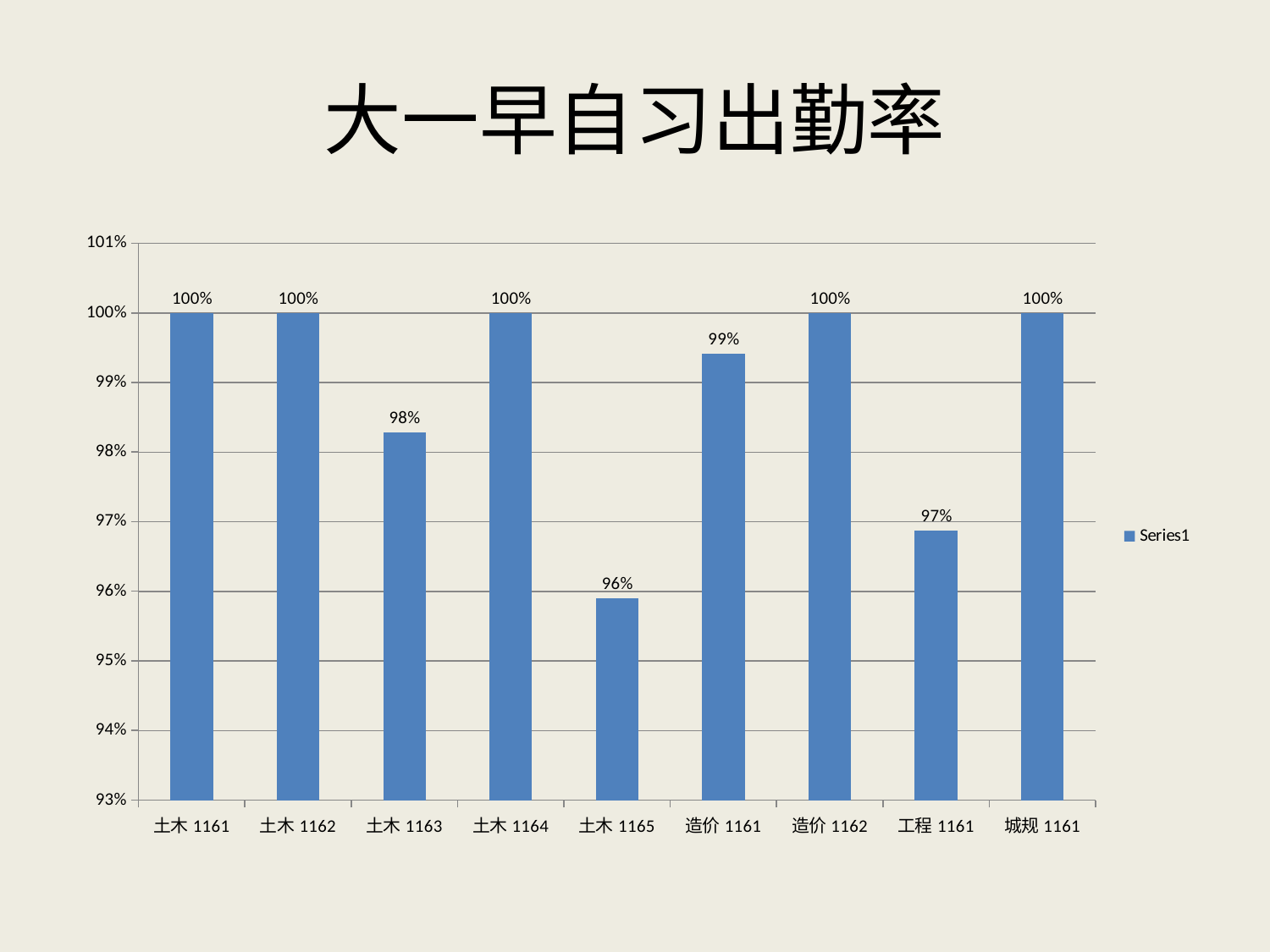

# 大一早自习出勤率

### Chart

| Category |  |
|---|---|
| 土木1161 | 1.0 |
| 土木1162 | 1.0 |
| 土木1163 | 0.9828571428571429 |
| 土木1164 | 1.0 |
| 土木1165 | 0.958974358974359 |
| 造价1161 | 0.9941176470588236 |
| 造价1162 | 1.0 |
| 工程1161 | 0.96875 |
| 城规1161 | 1.0 |